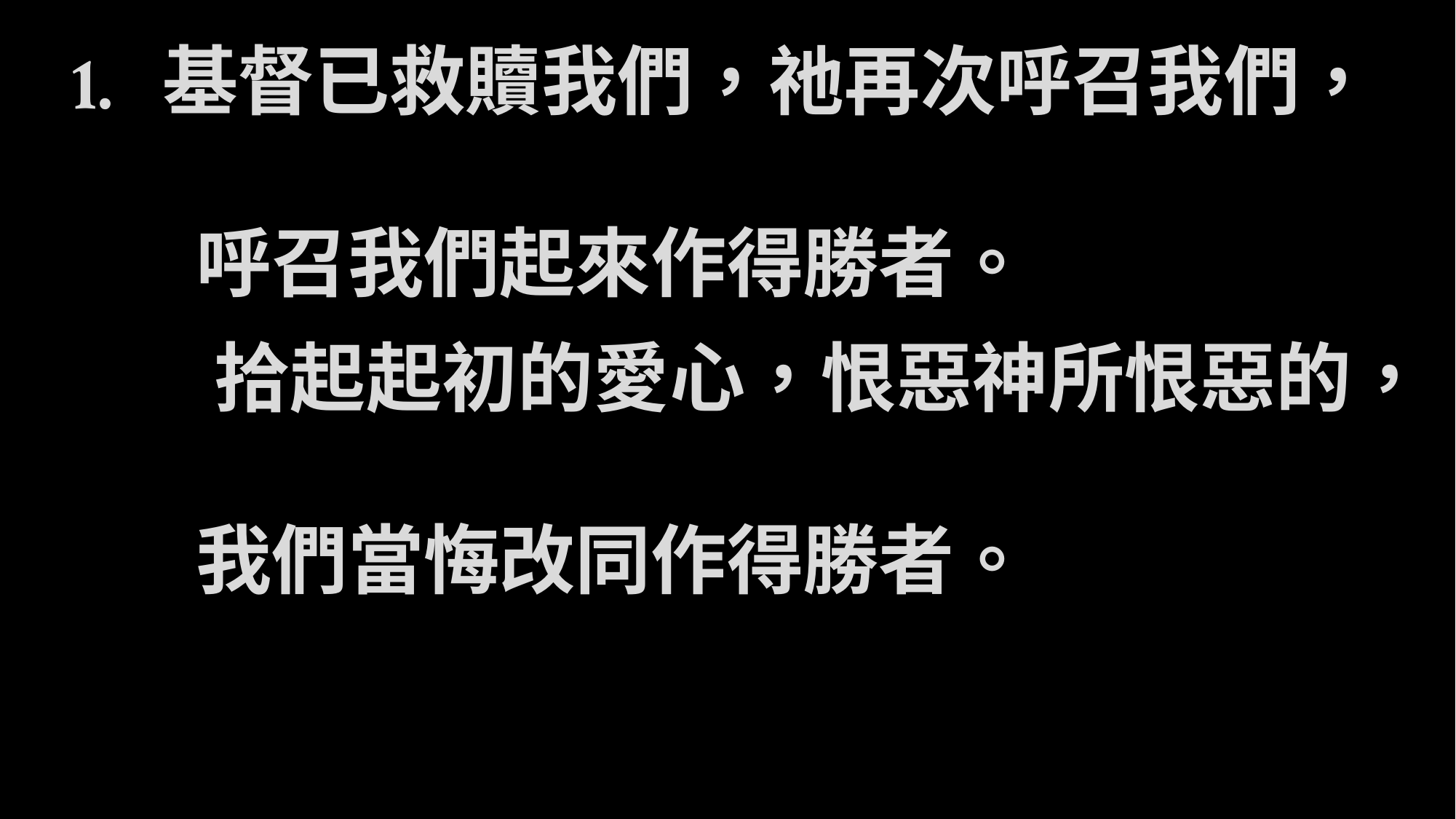

1.  基督已救贖我們，祂再次呼召我們，
	 呼召我們起來作得勝者。
	 拾起起初的愛心，恨惡神所恨惡的，
	 我們當悔改同作得勝者。